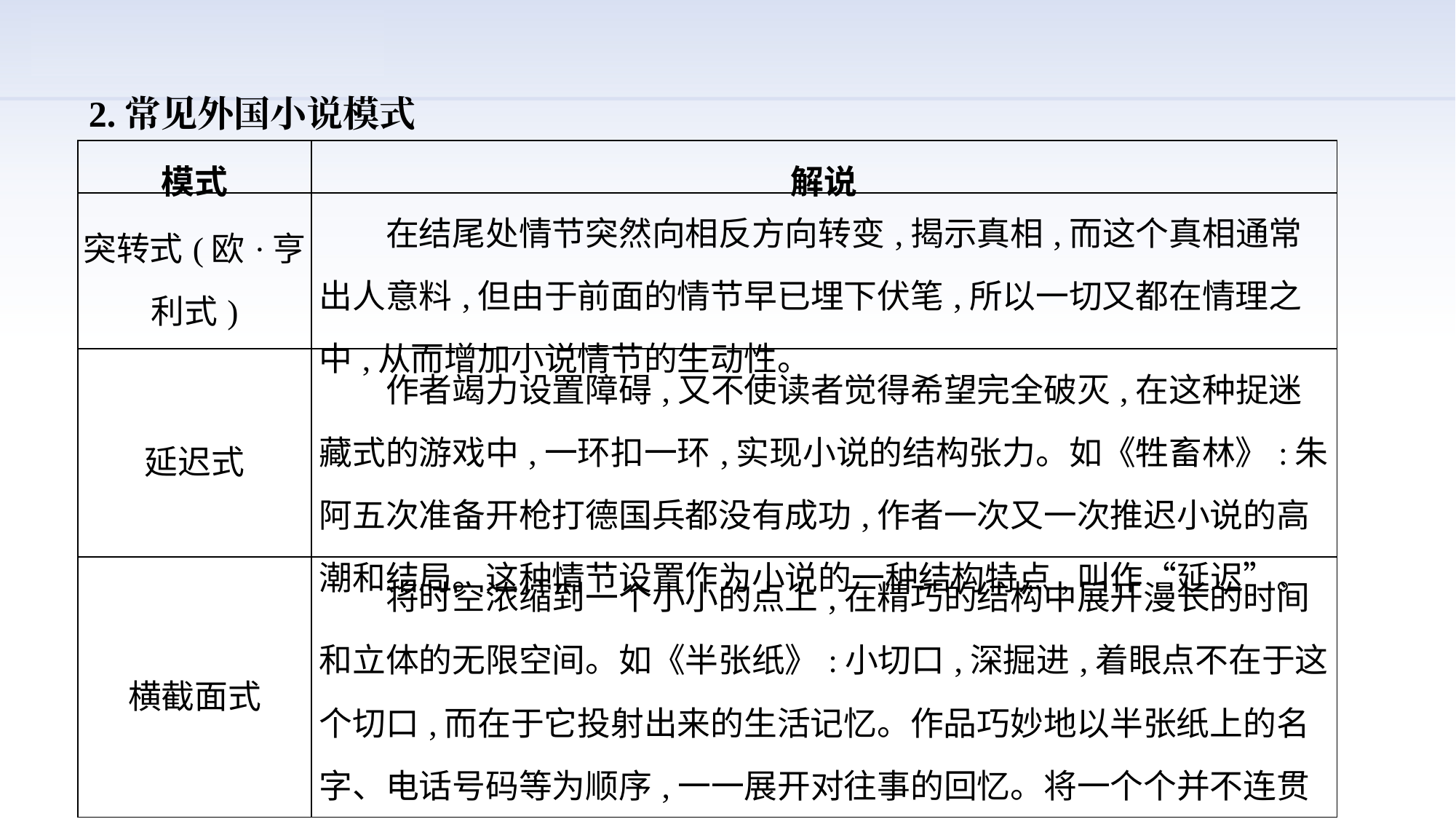

2.常见外国小说模式
| 模式 | 解说 |
| --- | --- |
| 突转式(欧·亨利式) | 在结尾处情节突然向相反方向转变,揭示真相,而这个真相通常出人意料,但由于前面的情节早已埋下伏笔,所以一切又都在情理之中,从而增加小说情节的生动性。 |
| 延迟式 | 作者竭力设置障碍,又不使读者觉得希望完全破灭,在这种捉迷藏式的游戏中,一环扣一环,实现小说的结构张力。如《牲畜林》:朱阿五次准备开枪打德国兵都没有成功,作者一次又一次推迟小说的高潮和结局。这种情节设置作为小说的一种结构特点,叫作“延迟”。 |
| 横截面式 | 将时空浓缩到一个小小的点上,在精巧的结构中展开漫长的时间和立体的无限空间。如《半张纸》:小切口,深掘进,着眼点不在于这个切口,而在于它投射出来的生活记忆。作品巧妙地以半张纸上的名字、电话号码等为顺序,一一展开对往事的回忆。将一个个并不连贯的生活片段连缀成一幅完整的人生图景。 |